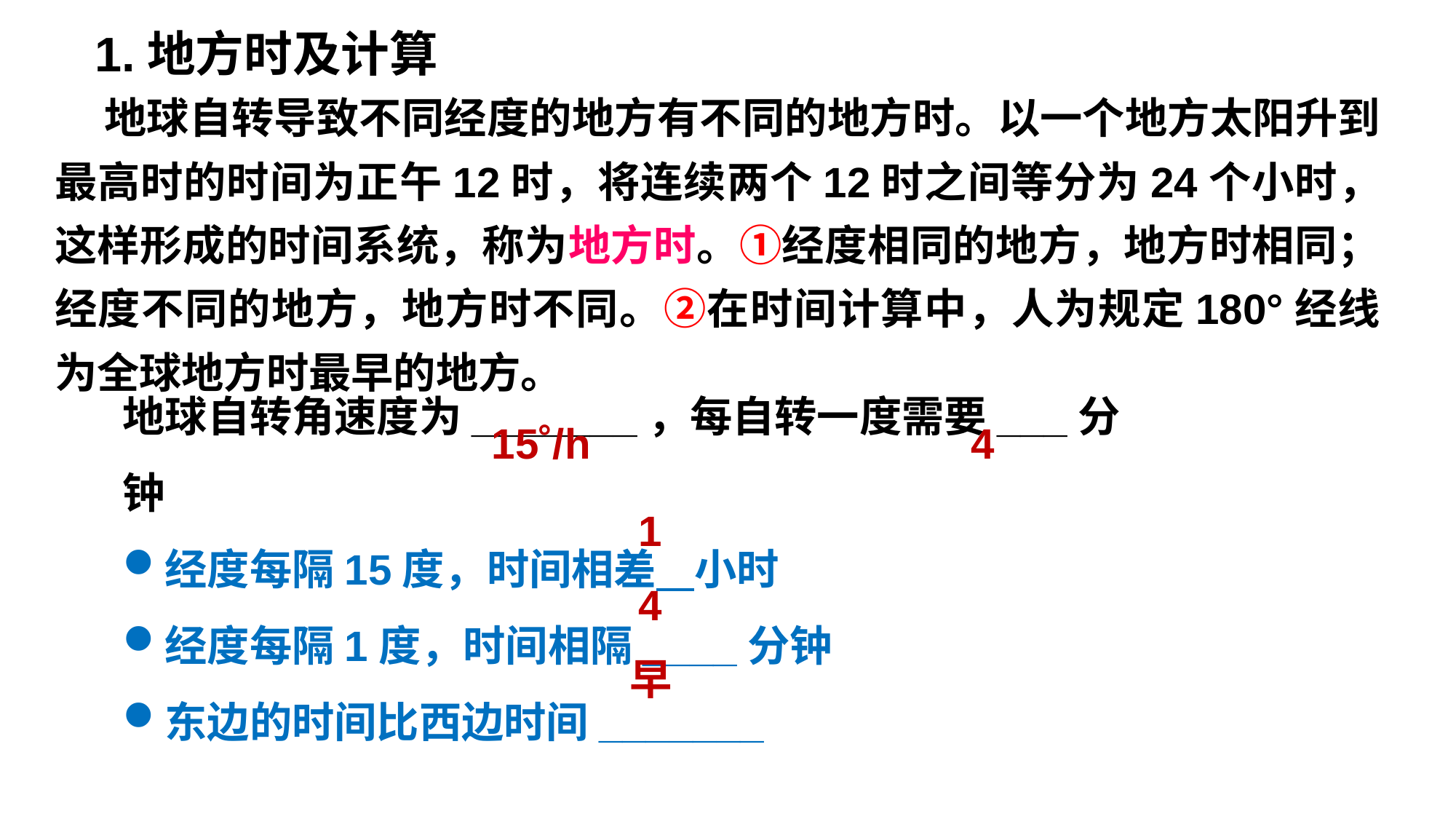

1.地方时及计算
    地球自转导致不同经度的地方有不同的地方时。以一个地方太阳升到最高时的时间为正午12时，将连续两个12时之间等分为24个小时，这样形成的时间系统，称为地方时。①经度相同的地方，地方时相同；经度不同的地方，地方时不同。②在时间计算中，人为规定180°经线为全球地方时最早的地方。

地球自转角速度为_______，每自转一度需要___分钟
经度每隔15度，时间相差    小时
经度每隔1度，时间相隔____分钟
东边的时间比西边时间_______
15˚/h
4
1
4
早